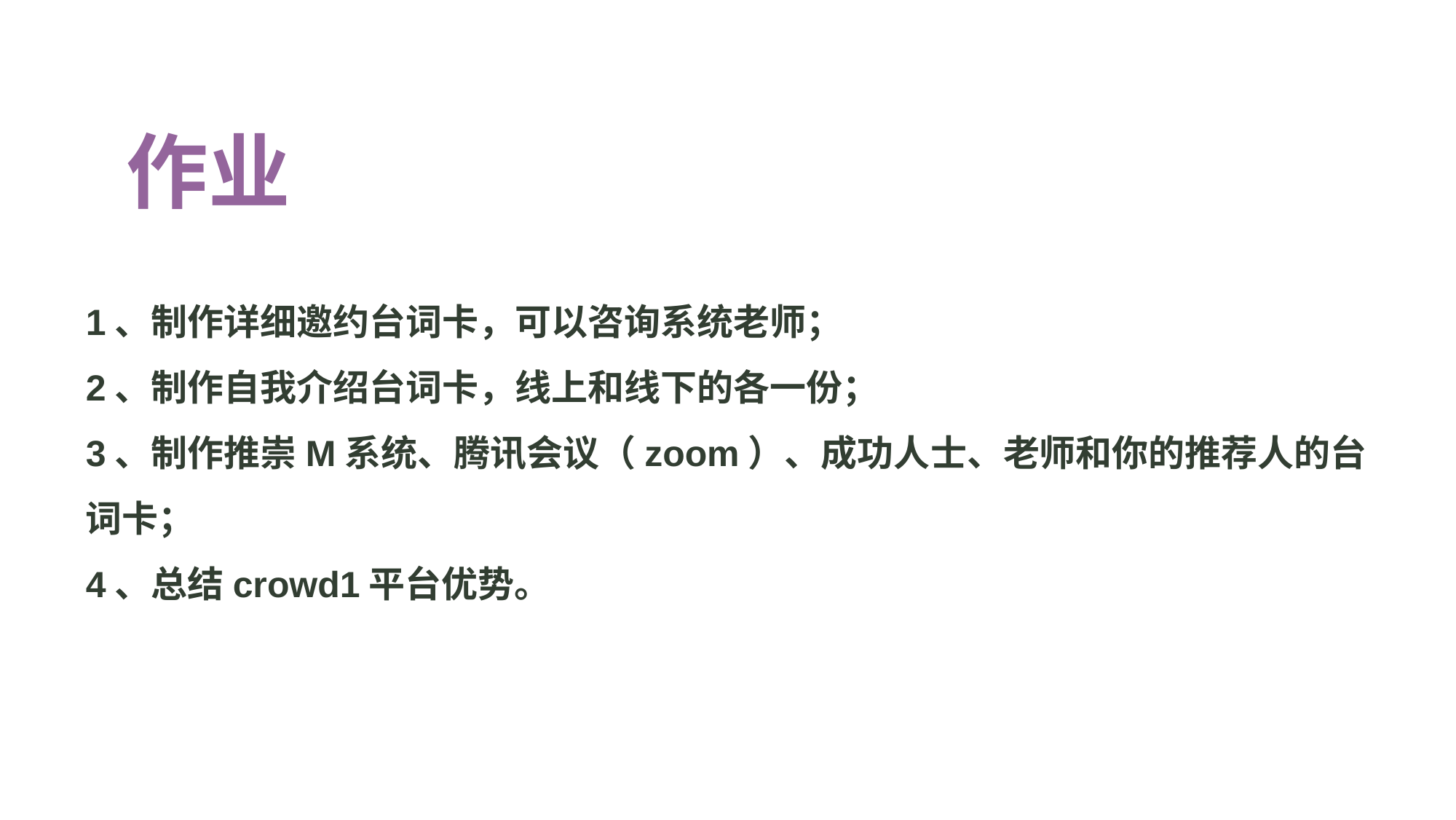

作业
1、制作详细邀约台词卡，可以咨询系统老师；
2、制作自我介绍台词卡，线上和线下的各一份；
3、制作推崇M系统、腾讯会议（zoom）、成功人士、老师和你的推荐人的台词卡；
4、总结crowd1平台优势。